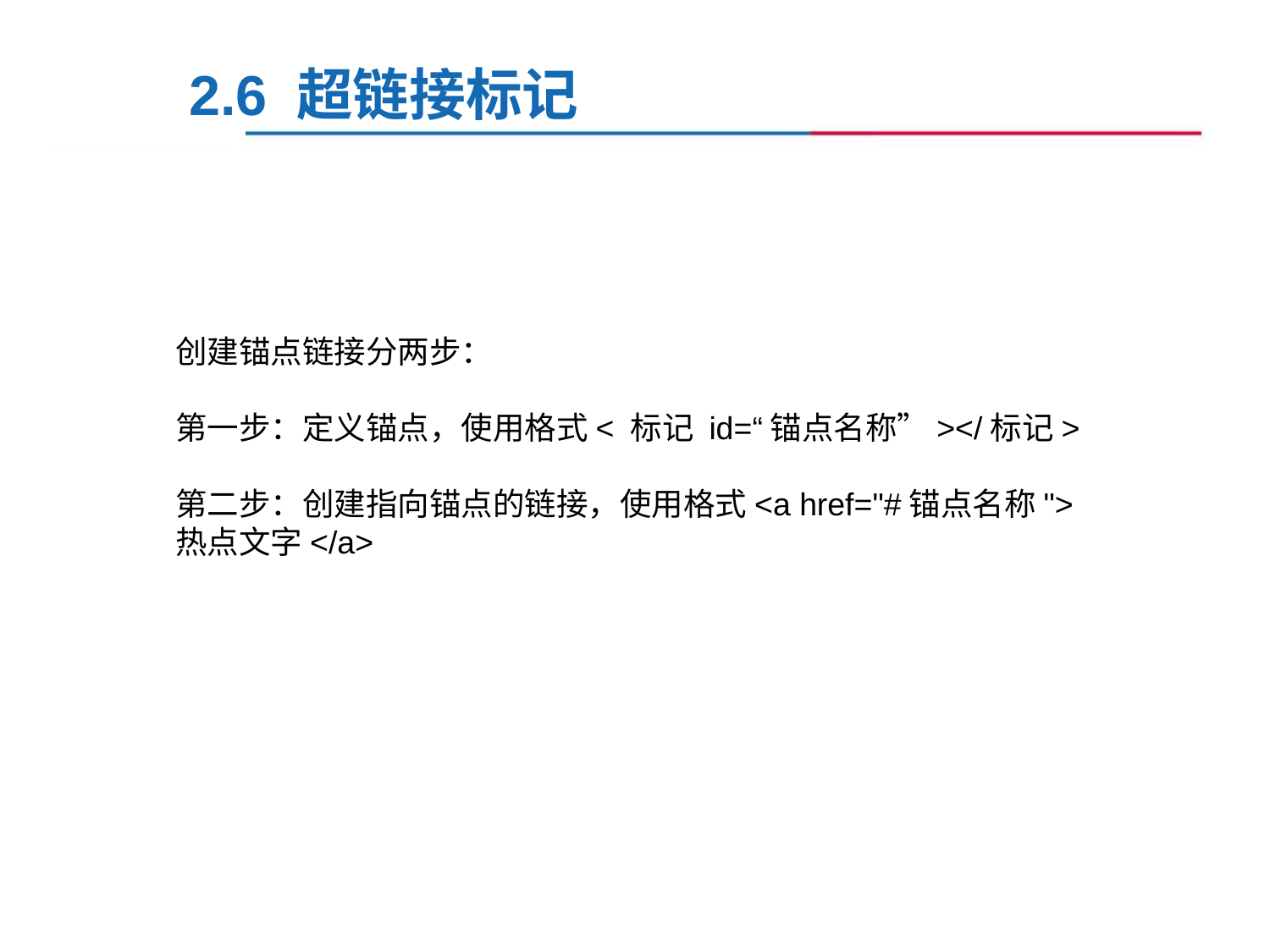

2.6 超链接标记

创建锚点链接分两步：

第一步：定义锚点，使用格式< 标记 id=“锚点名称”></标记>

第二步：创建指向锚点的链接，使用格式<a href="#锚点名称">热点文字</a>

57